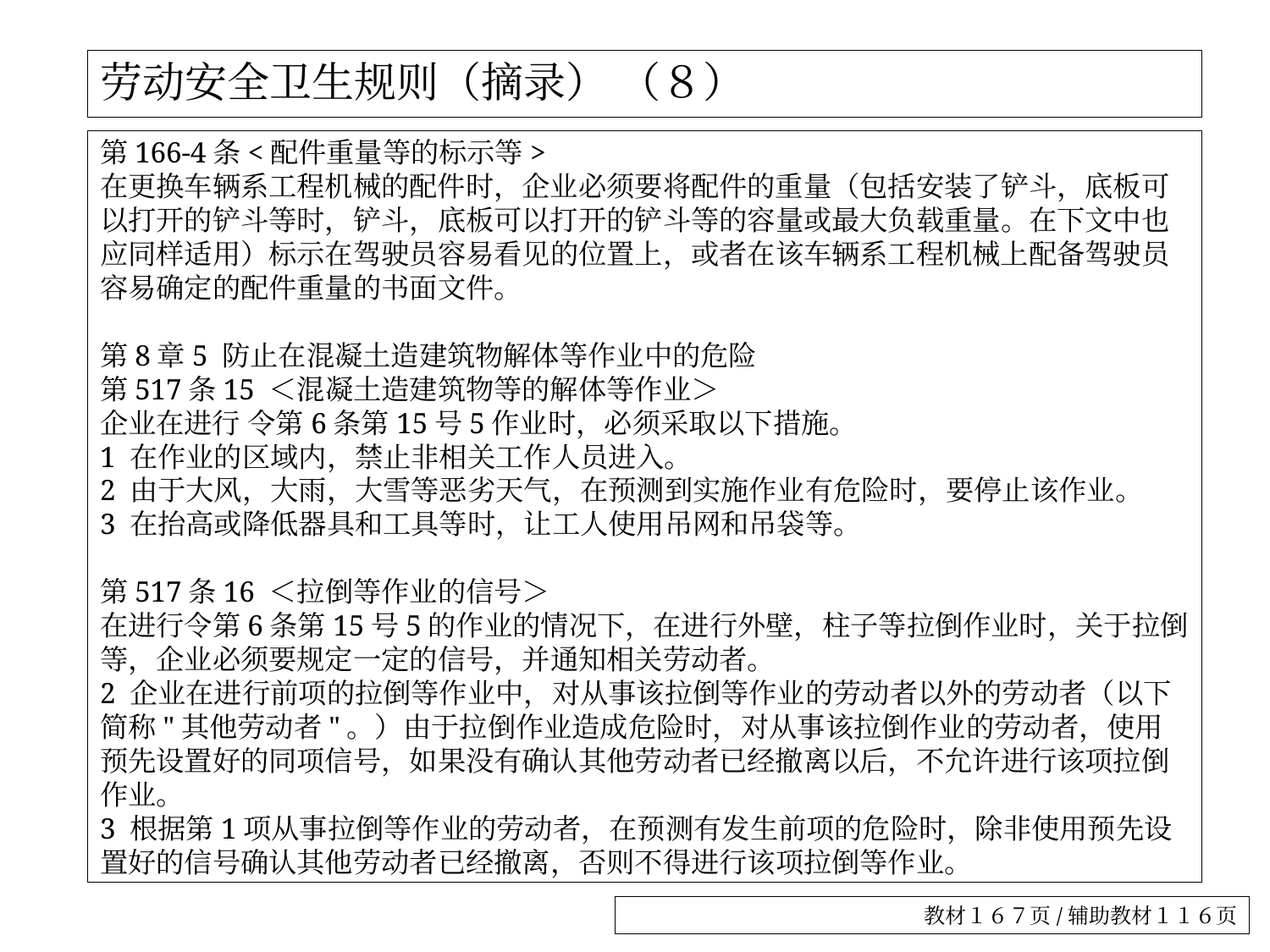

# 劳动安全卫生规则（摘录） （８）
第166-4条<配件重量等的标示等>
在更换车辆系工程机械的配件时，企业必须要将配件的重量（包括安装了铲斗，底板可以打开的铲斗等时，铲斗，底板可以打开的铲斗等的容量或最大负载重量。在下文中也应同样适用）标示在驾驶员容易看见的位置上，或者在该车辆系工程机械上配备驾驶员容易确定的配件重量的书面文件。

第8章5 防止在混凝土造建筑物解体等作业中的危险
第517条15 ＜混凝土造建筑物等的解体等作业＞
企业在进行 令第6条第15号5作业时，必须采取以下措施。
1 在作业的区域内，禁止非相关工作人员进入。
2 由于大风，大雨，大雪等恶劣天气，在预测到实施作业有危险时，要停止该作业。
3 在抬高或降低器具和工具等时，让工人使用吊网和吊袋等。

第517条16 ＜拉倒等作业的信号＞
在进行令第6条第15号5的作业的情况下，在进行外壁，柱子等拉倒作业时，关于拉倒等，企业必须要规定一定的信号，并通知相关劳动者。
2 企业在进行前项的拉倒等作业中，对从事该拉倒等作业的劳动者以外的劳动者（以下简称"其他劳动者"。）由于拉倒作业造成危险时，对从事该拉倒作业的劳动者，使用预先设置好的同项信号，如果没有确认其他劳动者已经撤离以后，不允许进行该项拉倒作业。
3 根据第1项从事拉倒等作业的劳动者，在预测有发生前项的危险时，除非使用预先设置好的信号确认其他劳动者已经撤离，否则不得进行该项拉倒等作业。
教材１６７页/辅助教材１１６页